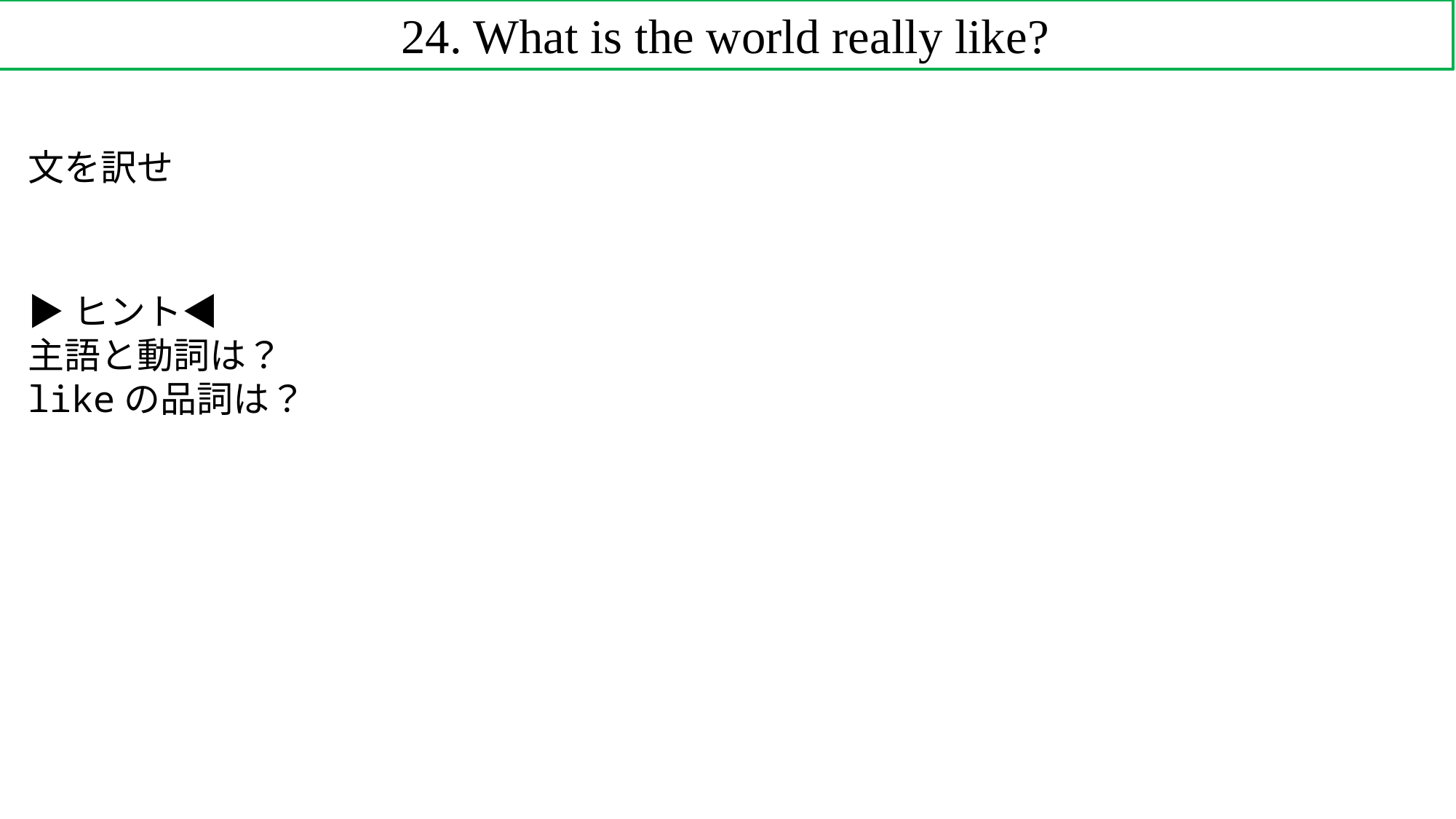

24. What is the world really like?
文を訳せ
▶ヒント◀
主語と動詞は？
likeの品詞は？